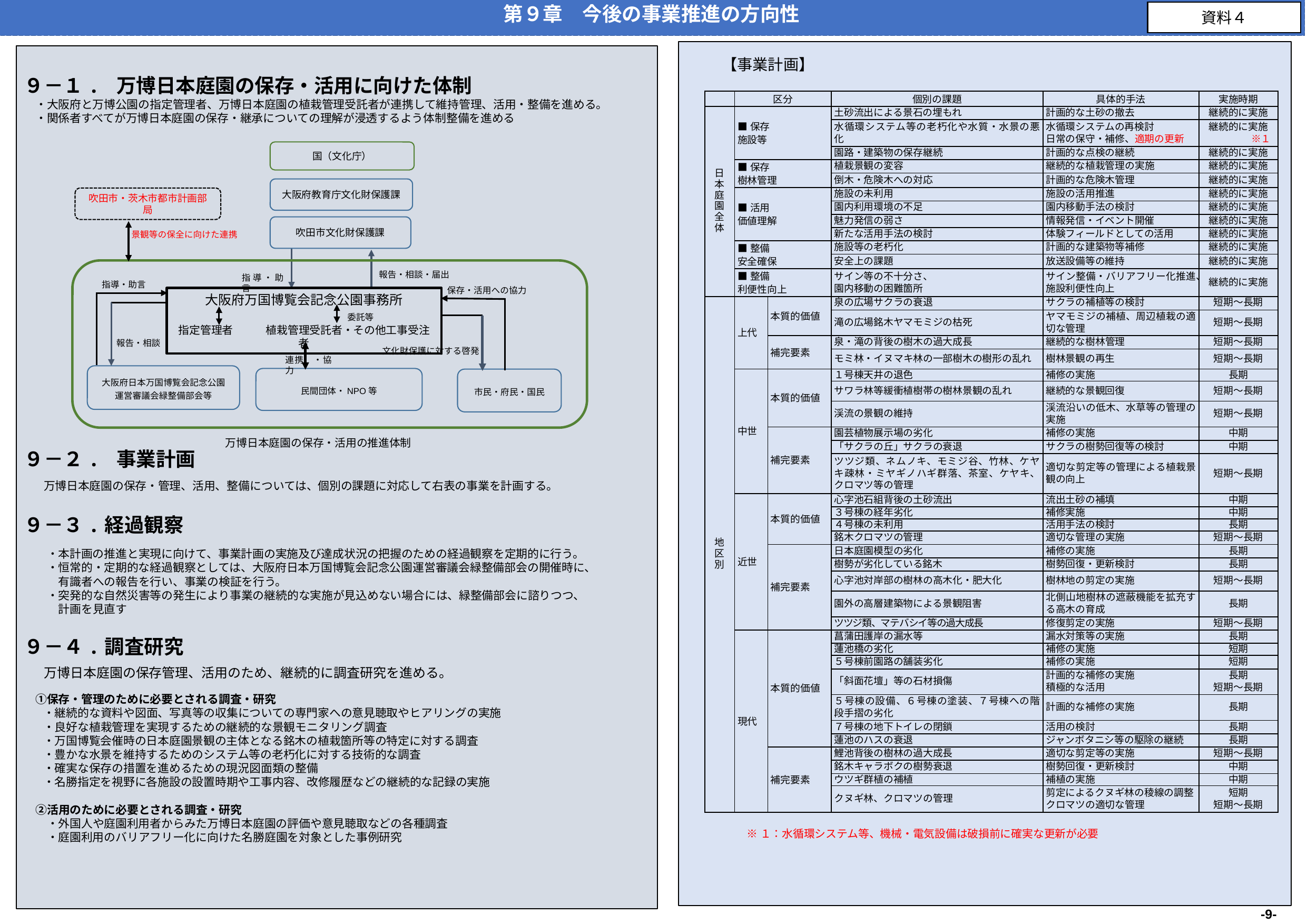

第９章　今後の事業推進の方向性
資料４

９－１. 万博日本庭園の保存・活用に向けた体制
　・大阪府と万博公園の指定管理者、万博日本庭園の植栽管理受託者が連携して維持管理、活用・整備を進める。
　・関係者すべてが万博日本庭園の保存・継承についての理解が浸透するよう体制整備を進める

９－２. 事業計画
　万博日本庭園の保存・管理、活用、整備については、個別の課題に対応して右表の事業を計画する。

９－３.経過観察

　　・本計画の推進と実現に向けて、事業計画の実施及び達成状況の把握のための経過観察を定期的に行う。
　　・恒常的・定期的な経過観察としては、大阪府日本万国博覧会記念公園運営審議会緑整備部会の開催時に、
　　　有識者への報告を行い、事業の検証を行う。
　　・突発的な自然災害等の発生により事業の継続的な実施が見込めない場合には、緑整備部会に諮りつつ、
　　　計画を見直す

９－４.調査研究
　万博日本庭園の保存管理、活用のため、継続的に調査研究を進める。

　①保存・管理のために必要とされる調査・研究
　・継続的な資料や図面、写真等の収集についての専門家への意見聴取やヒアリングの実施
　・良好な植栽管理を実現するための継続的な景観モニタリング調査
　・万国博覧会催時の日本庭園景観の主体となる銘木の植栽箇所等の特定に対する調査
　・豊かな水景を維持するためのシステム等の老朽化に対する技術的な調査
　・確実な保存の措置を進めるための現況図面類の整備
　・名勝指定を視野に各施設の設置時期や工事内容、改修履歴などの継続的な記録の実施

　②活用のために必要とされる調査・研究
　　・外国人や庭園利用者からみた万博日本庭園の評価や意見聴取などの各種調査
　　・庭園利用のバリアフリー化に向けた名勝庭園を対象とした事例研究

【事業計画】
|  | 区分 |  | 個別の課題 | 具体的手法 | 実施時期 |
| --- | --- | --- | --- | --- | --- |
| 日本庭園全体 | ■保存 施設等 |  | 土砂流出による景石の埋もれ | 計画的な土砂の撤去 | 継続的に実施 |
|  |  |  | 水循環システム等の老朽化や水質・水景の悪化 | 水循環システムの再検討 日常の保守・補修、適期の更新 | 継続的に実施 　　　　　※１ |
|  |  |  | 園路・建築物の保存継続 | 計画的な点検の継続 | 継続的に実施 |
|  | ■保存 樹林管理 |  | 植栽景観の変容 | 継続的な植栽管理の実施 | 継続的に実施 |
|  |  |  | 倒木・危険木への対応 | 計画的な危険木管理 | 継続的に実施 |
|  | ■活用 価値理解 |  | 施設の未利用 | 施設の活用推進 | 継続的に実施 |
|  |  |  | 園内利用環境の不足 | 園内移動手法の検討 | 継続的に実施 |
|  |  |  | 魅力発信の弱さ | 情報発信・イベント開催 | 継続的に実施 |
|  |  |  | 新たな活用手法の検討 | 体験フィールドとしての活用 | 継続的に実施 |
|  | ■整備 安全確保 |  | 施設等の老朽化 | 計画的な建築物等補修 | 継続的に実施 |
|  |  |  | 安全上の課題 | 放送設備等の維持 | 継続的に実施 |
|  | ■整備 利便性向上 |  | サイン等の不十分さ、 園内移動の困難箇所 | サイン整備・バリアフリー化推進、施設利便性向上 | 継続的に実施 |
| 地区別 | 上代 | 本質的価値 | 泉の広場サクラの衰退 | サクラの補植等の検討 | 短期～長期 |
|  |  |  | 滝の広場銘木ヤマモミジの枯死 | ヤマモミジの補植、周辺植栽の適切な管理 | 短期～長期 |
|  |  | 補完要素 | 泉・滝の背後の樹木の過大成長 | 継続的な樹林管理 | 短期～長期 |
|  |  |  | モミ林・イヌマキ林の一部樹木の樹形の乱れ | 樹林景観の再生 | 短期～長期 |
|  | 中世 | 本質的価値 | １号棟天井の退色 | 補修の実施 | 長期 |
|  |  |  | サワラ林等緩衝植樹帯の樹林景観の乱れ | 継続的な景観回復 | 短期～長期 |
|  |  |  | 渓流の景観の維持 | 渓流沿いの低木、水草等の管理の実施 | 短期～長期 |
|  |  | 補完要素 | 園芸植物展示場の劣化 | 補修の実施 | 中期 |
|  |  |  | 「サクラの丘」サクラの衰退 | サクラの樹勢回復等の検討 | 中期 |
|  |  |  | ツツジ類、ネムノキ、モミジ谷、竹林、ケヤキ疎林・ミヤギノハギ群落、茶室、ケヤキ、クロマツ等の管理 | 適切な剪定等の管理による植栽景観の向上 | 短期～長期 |
|  | 近世 | 本質的価値 | 心字池石組背後の土砂流出 | 流出土砂の補填 | 中期 |
|  |  |  | ３号棟の経年劣化 | 補修実施 | 中期 |
|  |  |  | ４号棟の未利用 | 活用手法の検討 | 長期 |
|  |  |  | 銘木クロマツの管理 | 適切な管理の実施 | 短期～長期 |
|  |  | 補完要素 | 日本庭園模型の劣化 | 補修の実施 | 長期 |
|  |  |  | 樹勢が劣化している銘木 | 樹勢回復・更新検討 | 長期 |
|  |  |  | 心字池対岸部の樹林の高木化・肥大化 | 樹林地の剪定の実施 | 短期～長期 |
|  |  |  | 園外の高層建築物による景観阻害 | 北側山地樹林の遮蔽機能を拡充する高木の育成 | 長期 |
|  |  |  | ツツジ類、マテバシイ等の過大成長 | 修復剪定の実施 | 短期～長期 |
|  | 現代 | 本質的価値 | 菖蒲田護岸の漏水等 | 漏水対策等の実施 | 長期 |
|  |  |  | 蓮池橋の劣化 | 補修の実施 | 短期 |
|  |  |  | ５号棟前園路の舗装劣化 | 補修の実施 | 短期 |
|  |  |  | 「斜面花壇」等の石材損傷 | 計画的な補修の実施 積極的な活用 | 長期 短期～長期 |
|  |  |  | ５号棟の設備、６号棟の塗装、７号棟への階段手摺の劣化 | 計画的な補修の実施 | 長期 |
|  |  |  | ７号棟の地下トイレの閉鎖 | 活用の検討 | 長期 |
|  |  |  | 蓮池のハスの衰退 | ジャンボタニシ等の駆除の継続 | 長期 |
|  |  | 補完要素 | 鯉池背後の樹林の過大成長 | 適切な剪定等の実施 | 短期～長期 |
|  |  |  | 銘木キャラボクの樹勢衰退 | 樹勢回復・更新検討 | 中期 |
|  |  |  | ウツギ群植の補植 | 補植の実施 | 中期 |
|  |  |  | クヌギ林、クロマツの管理 | 剪定によるクヌギ林の稜線の調整 クロマツの適切な管理 | 短期 短期～長期 |
国（文化庁）
指導・助言
報告・相談・届出
吹田市文化財保護課
文化財保護に対する啓発
吹田市・茨木市都市計画部局
景観等の保全に向けた連携

大阪府教育庁文化財保護課
指導・助言
保存・活用への協力
大阪府万国博覧会記念公園事務所

指定管理者　　　植栽管理受託者・その他工事受注者
委託等
報告・相談
連携　・協力
大阪府日本万国博覧会記念公園
運営審議会緑整備部会等
民間団体・NPO等
市民・府民・国民
万博日本庭園の保存・活用の推進体制
※１：水循環システム等、機械・電気設備は破損前に確実な更新が必要
-9-